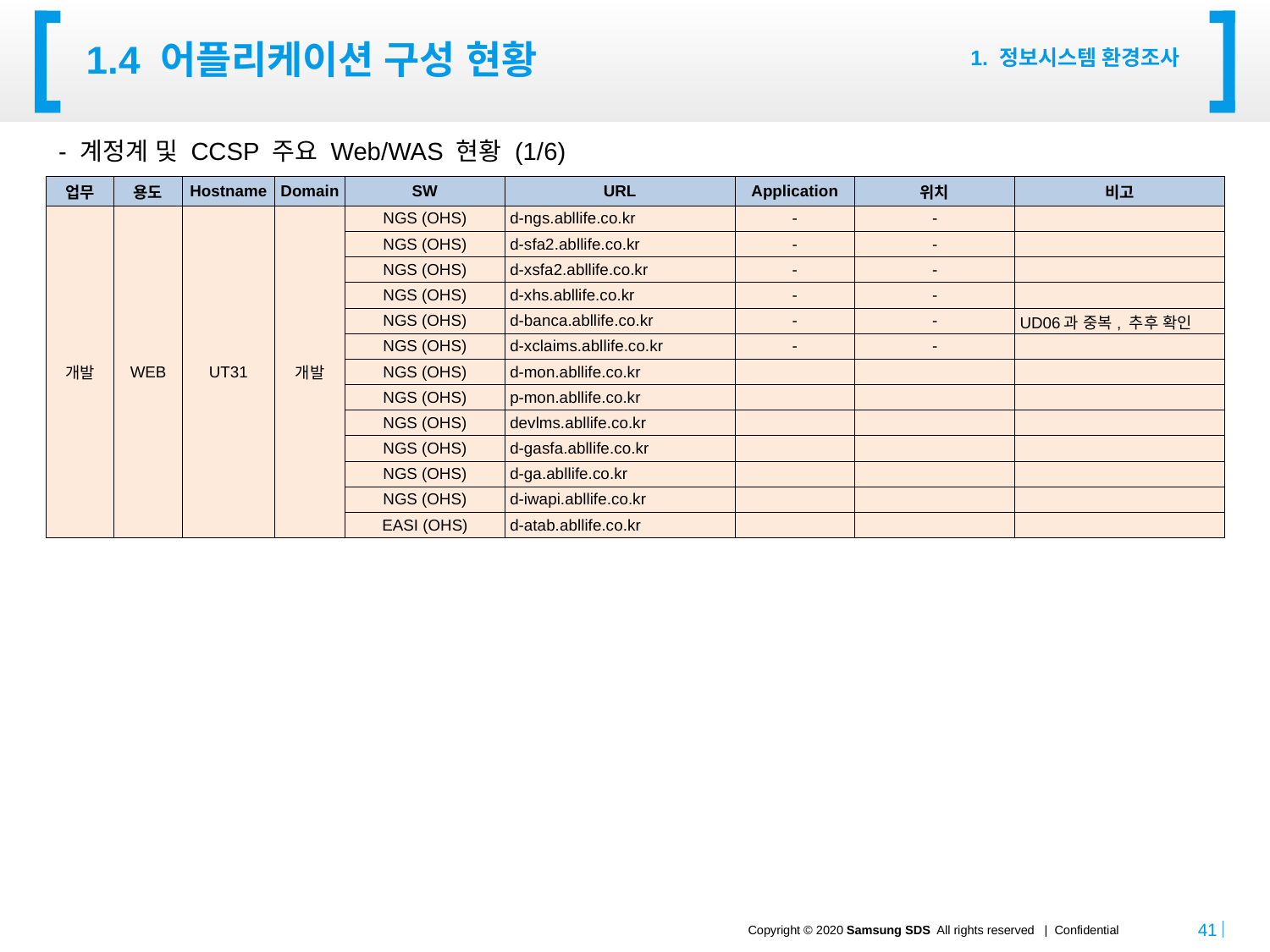

# 1.4 어플리케이션 구성 현황
1. 정보시스템 환경조사
- 계정계 및 CCSP 주요 Web/WAS 현황 (1/6)
| 업무 | 용도 | Hostname | Domain | SW | URL | Application | 위치 | 비고 |
| --- | --- | --- | --- | --- | --- | --- | --- | --- |
| 개발 | WEB | UT31 | 개발 | NGS (OHS) | d-ngs.abllife.co.kr | - | - |  |
|  |  |  |  | NGS (OHS) | d-sfa2.abllife.co.kr | - | - |  |
|  |  |  |  | NGS (OHS) | d-xsfa2.abllife.co.kr | - | - |  |
|  |  |  |  | NGS (OHS) | d-xhs.abllife.co.kr | - | - |  |
|  |  |  |  | NGS (OHS) | d-banca.abllife.co.kr | - | - | UD06과 중복, 추후 확인 |
|  |  |  |  | NGS (OHS) | d-xclaims.abllife.co.kr | - | - |  |
|  |  |  |  | NGS (OHS) | d-mon.abllife.co.kr |  |  |  |
|  |  |  |  | NGS (OHS) | p-mon.abllife.co.kr |  |  |  |
|  |  |  |  | NGS (OHS) | devlms.abllife.co.kr |  |  |  |
|  |  |  |  | NGS (OHS) | d-gasfa.abllife.co.kr |  |  |  |
|  |  |  |  | NGS (OHS) | d-ga.abllife.co.kr |  |  |  |
|  |  |  |  | NGS (OHS) | d-iwapi.abllife.co.kr |  |  |  |
|  |  |  |  | EASI (OHS) | d-atab.abllife.co.kr |  |  |  |